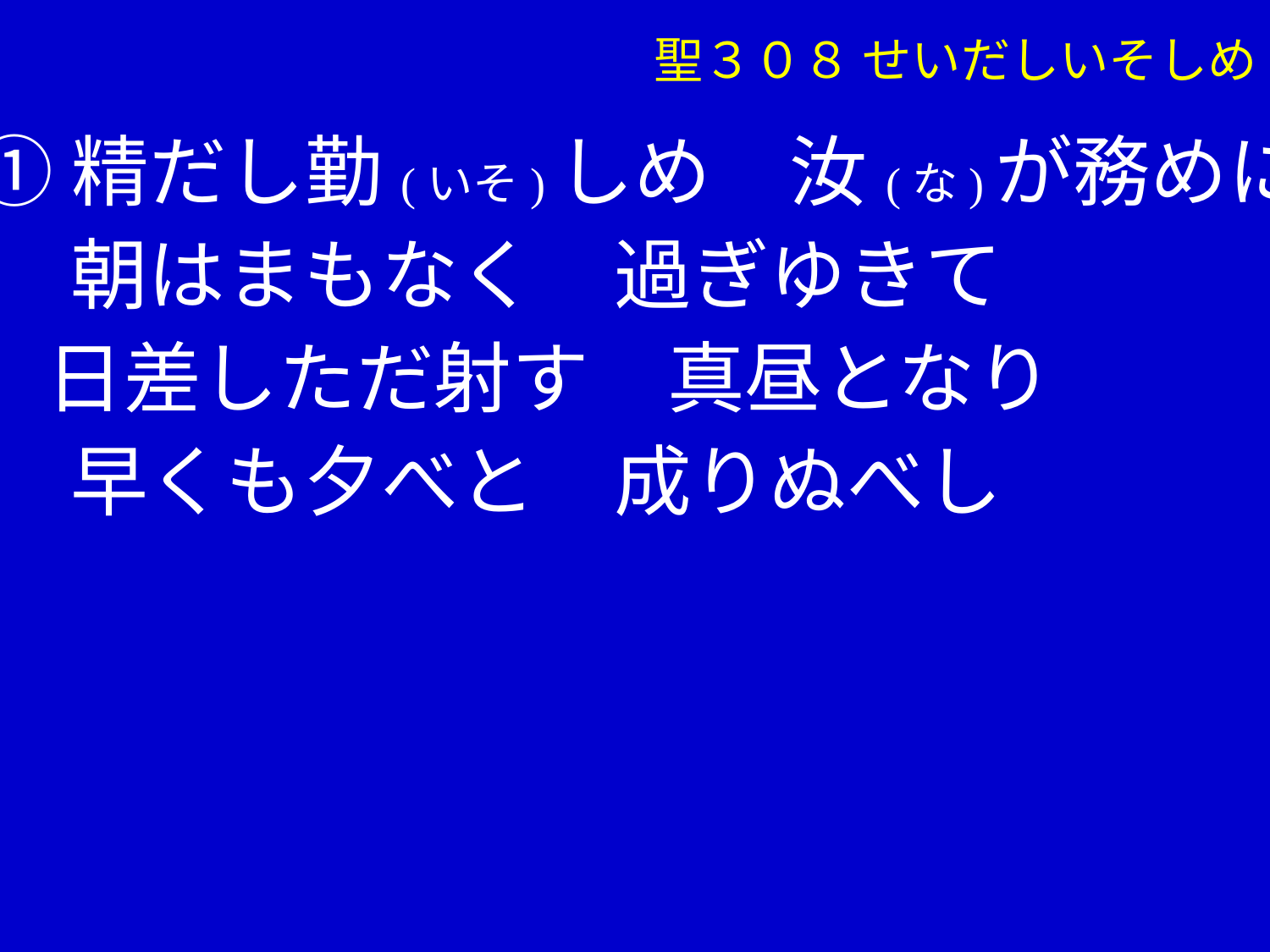

聖３０８ せいだしいそしめ
①精だし勤(いそ)しめ　汝(な)が務めに
　 朝はまもなく　過ぎゆきて
   日差しただ射す　真昼となり
　 早くも夕べと　成りぬべし